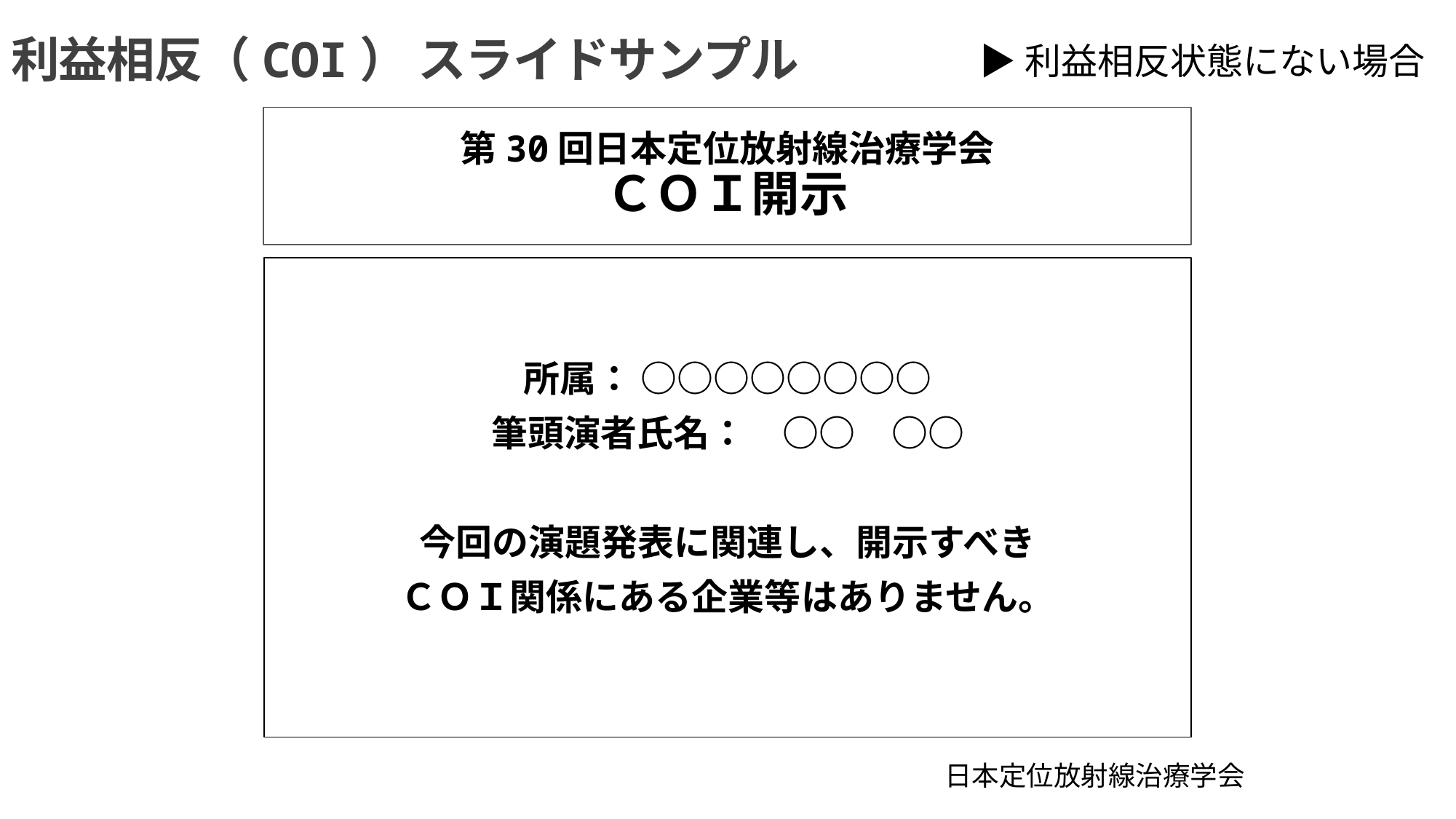

利益相反（COI） スライドサンプル
▶利益相反状態にない場合
# 第30回日本定位放射線治療学会 ＣＯＩ開示

所属： ○○○○○○○○
筆頭演者氏名：　○○　○○

今回の演題発表に関連し、開示すべき
ＣＯＩ関係にある企業等はありません。
日本定位放射線治療学会